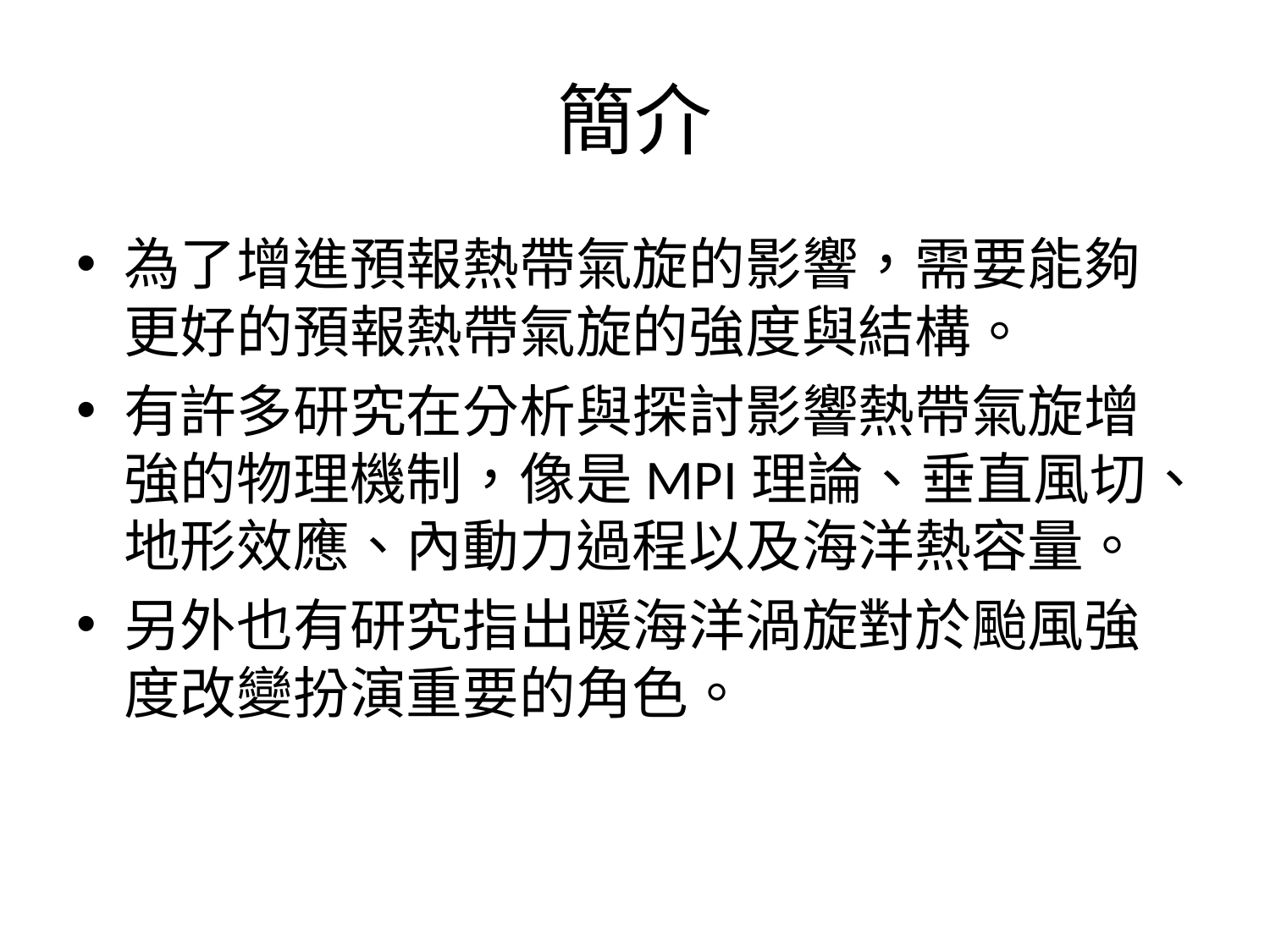

# 簡介
為了增進預報熱帶氣旋的影響，需要能夠更好的預報熱帶氣旋的強度與結構。
有許多研究在分析與探討影響熱帶氣旋增強的物理機制，像是MPI理論、垂直風切、地形效應、內動力過程以及海洋熱容量。
另外也有研究指出暖海洋渦旋對於颱風強度改變扮演重要的角色。